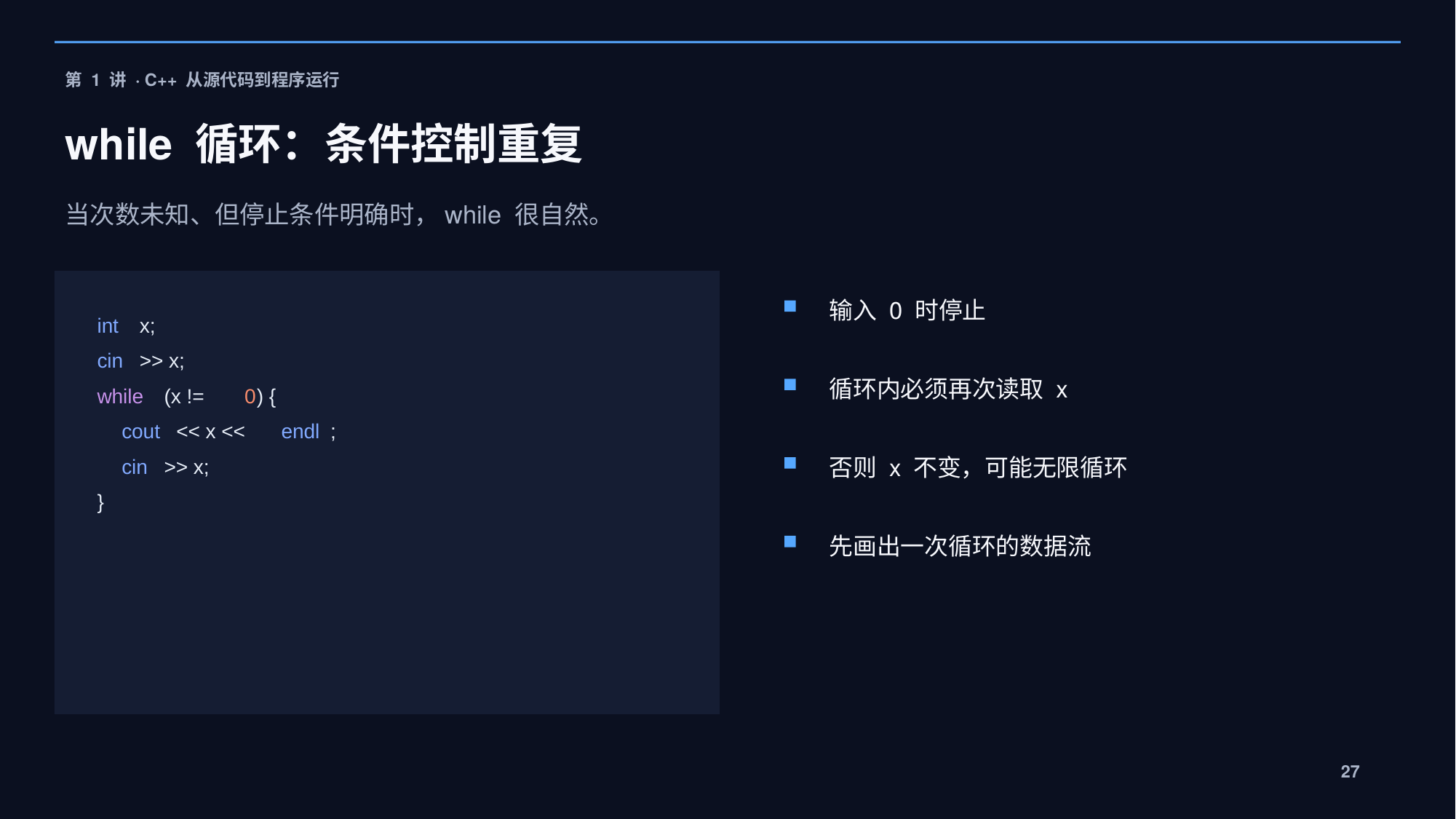

第 1 讲 · C++ 从源代码到程序运行
while 循环：条件控制重复
当次数未知、但停止条件明确时，while 很自然。

输入 0 时停止

int
 x;
cin
 >> x;
循环内必须再次读取 x
while
 (x !=
0
) {

cout
 << x <<
endl
;
否则 x 不变，可能无限循环

cin
 >> x;

}
先画出一次循环的数据流

27